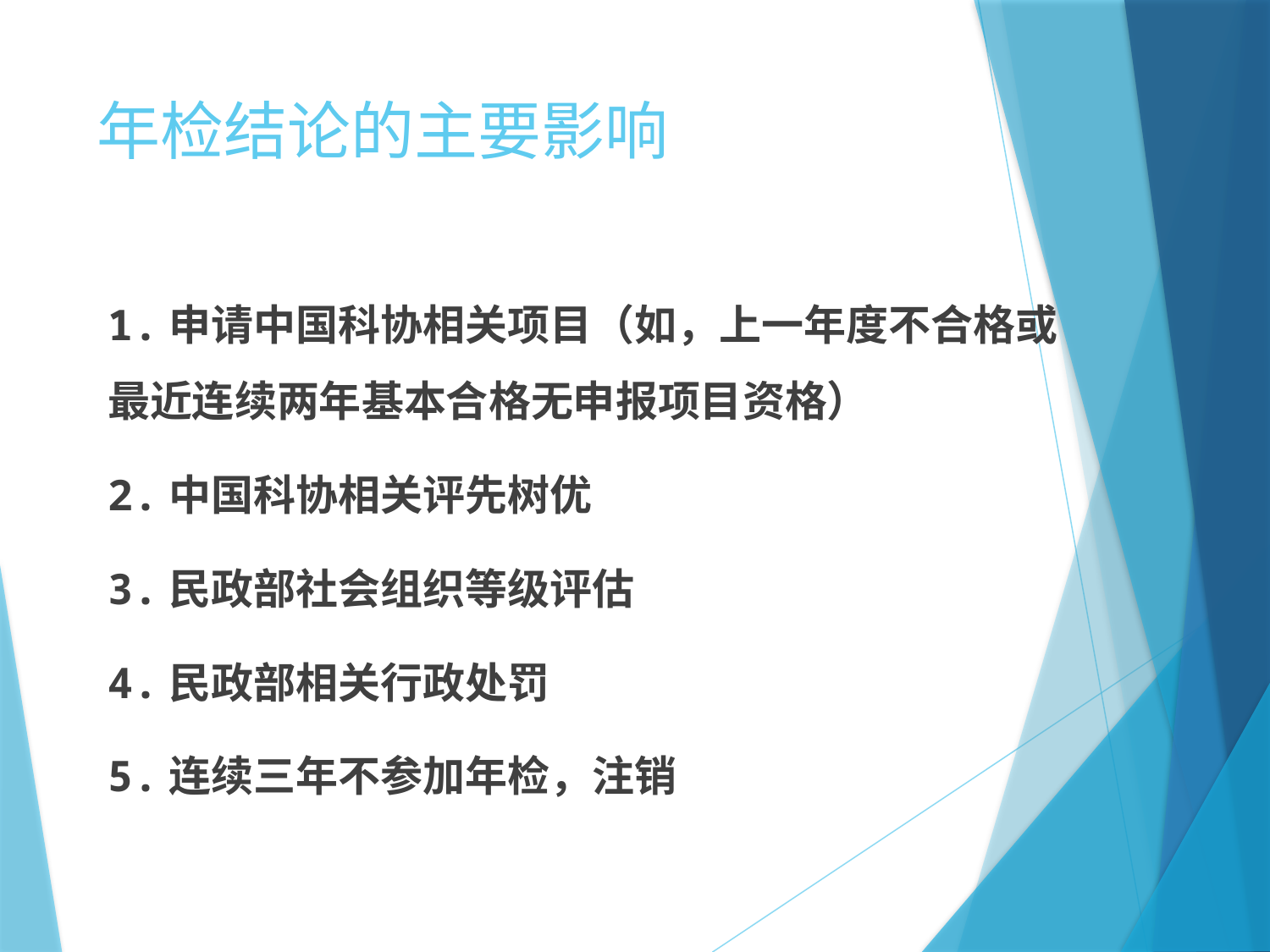

# 年检结论的主要影响
1.申请中国科协相关项目（如，上一年度不合格或最近连续两年基本合格无申报项目资格）
2.中国科协相关评先树优
3.民政部社会组织等级评估
4.民政部相关行政处罚
5.连续三年不参加年检，注销